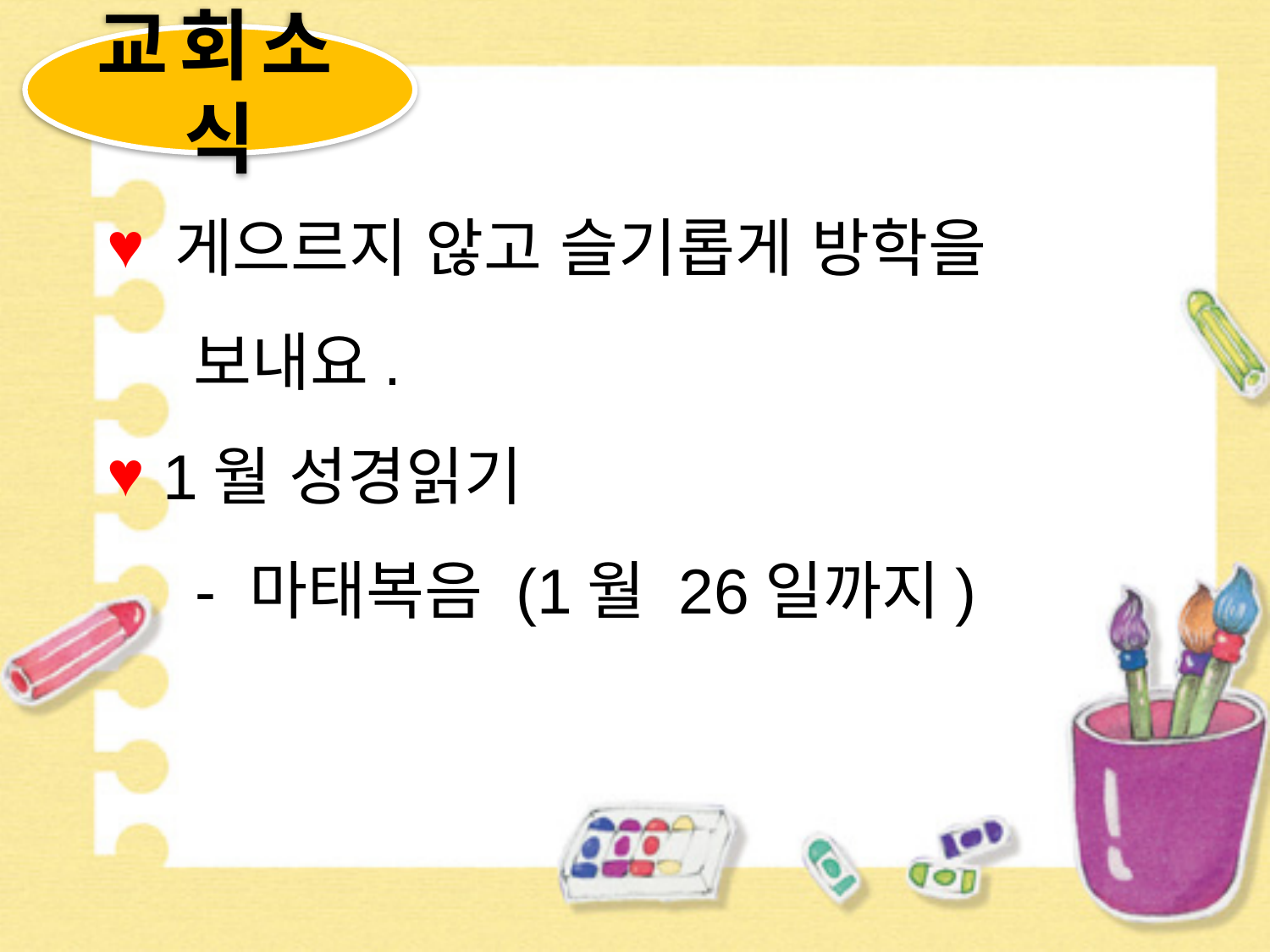

교회소식
 게으르지 않고 슬기롭게 방학을
    보내요.
 1월 성경읽기
     - 마태복음 (1월 26일까지)